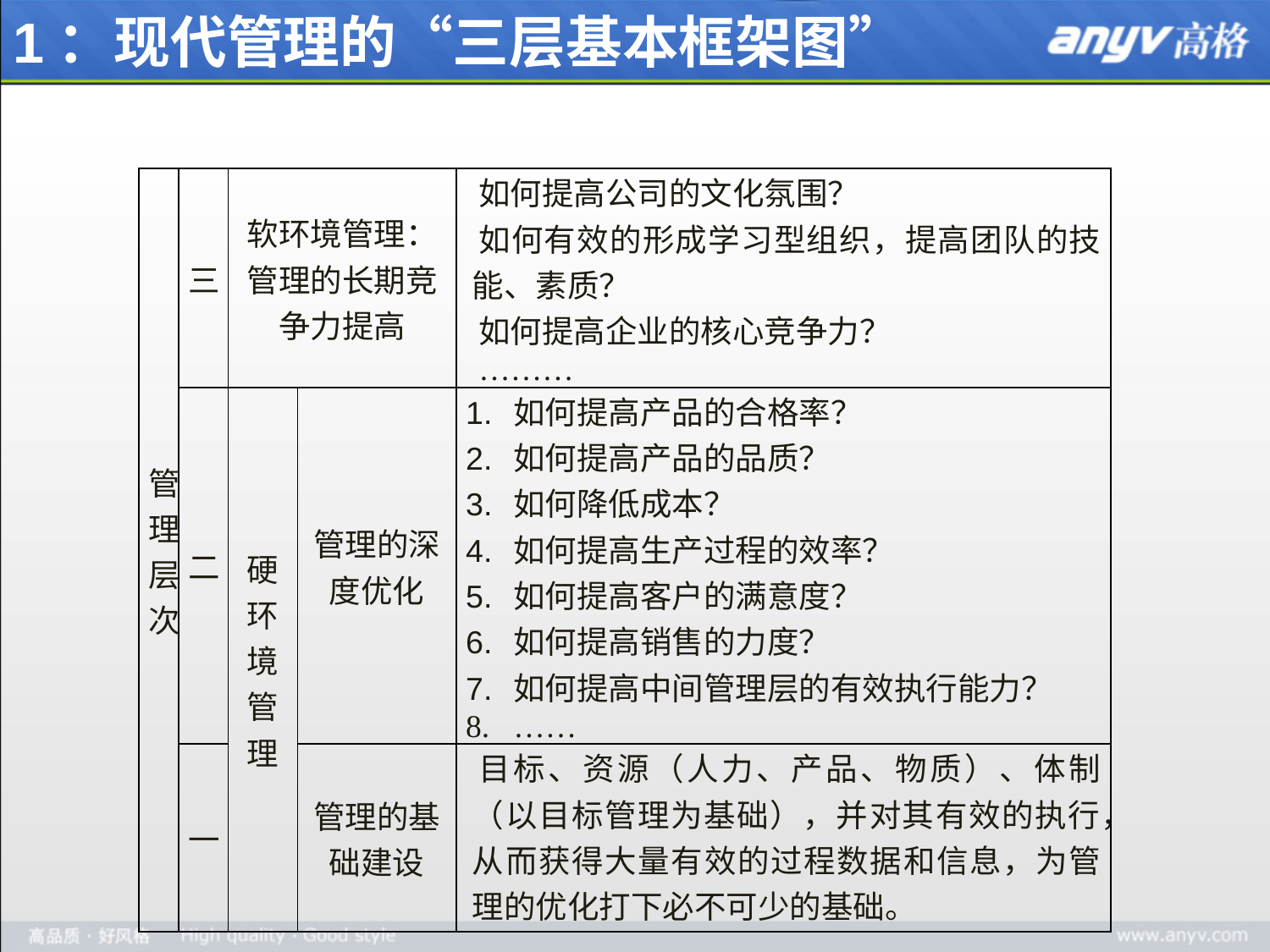

# 1：现代管理的“三层基本框架图”
| 管理层次 | 三 | 软环境管理： 管理的长期竞争力提高 |  | 如何提高公司的文化氛围？ 如何有效的形成学习型组织，提高团队的技能、素质？ 如何提高企业的核心竞争力？ ……… |
| --- | --- | --- | --- | --- |
|  | 二 | 硬环境管理 | 管理的深度优化 | 如何提高产品的合格率？ 如何提高产品的品质？ 如何降低成本？ 如何提高生产过程的效率？ 如何提高客户的满意度？ 如何提高销售的力度？ 如何提高中间管理层的有效执行能力？ …… |
|  | 一 |  | 管理的基础建设 | 目标、资源（人力、产品、物质）、体制（以目标管理为基础），并对其有效的执行，从而获得大量有效的过程数据和信息，为管理的优化打下必不可少的基础。 |